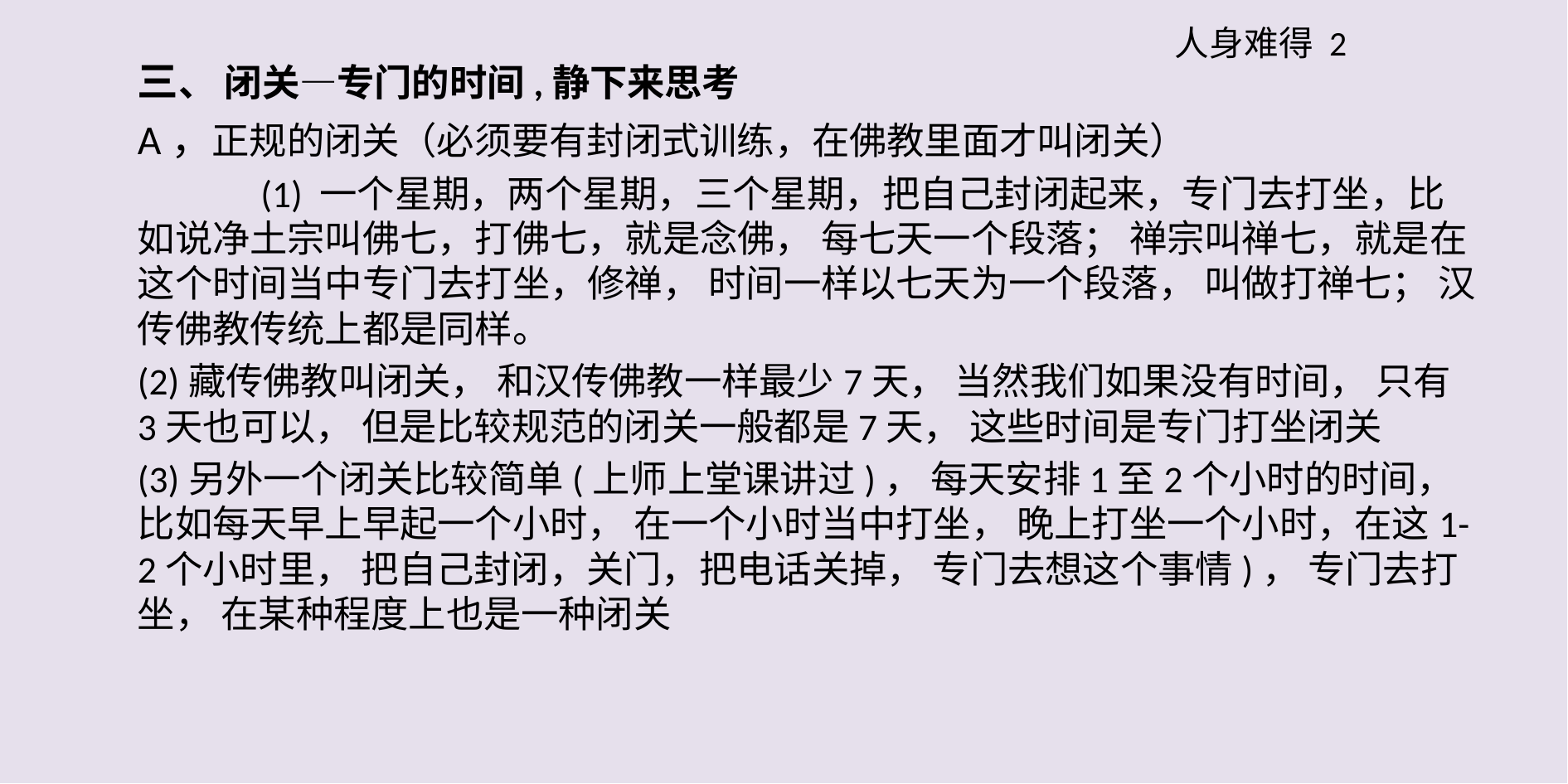

人身难得 2
	三、 闭关—专门的时间,静下来思考
		A，正规的闭关（必须要有封闭式训练，在佛教里面才叫闭关）
       	(1) 一个星期，两个星期，三个星期，把自己封闭起来，专门去打坐，比如说净土宗叫佛七，打佛七，就是念佛， 每七天一个段落； 禅宗叫禅七，就是在这个时间当中专门去打坐，修禅， 时间一样以七天为一个段落， 叫做打禅七； 汉传佛教传统上都是同样。
 		(2)藏传佛教叫闭关， 和汉传佛教一样最少7天， 当然我们如果没有时间， 只有3天也可以， 但是比较规范的闭关一般都是7天， 这些时间是专门打坐闭关
     		(3)另外一个闭关比较简单(上师上堂课讲过)， 每天安排1至2个小时的时间，比如每天早上早起一个小时， 在一个小时当中打坐， 晚上打坐一个小时，在这1-2个小时里， 把自己封闭，关门，把电话关掉， 专门去想这个事情)， 专门去打坐， 在某种程度上也是一种闭关